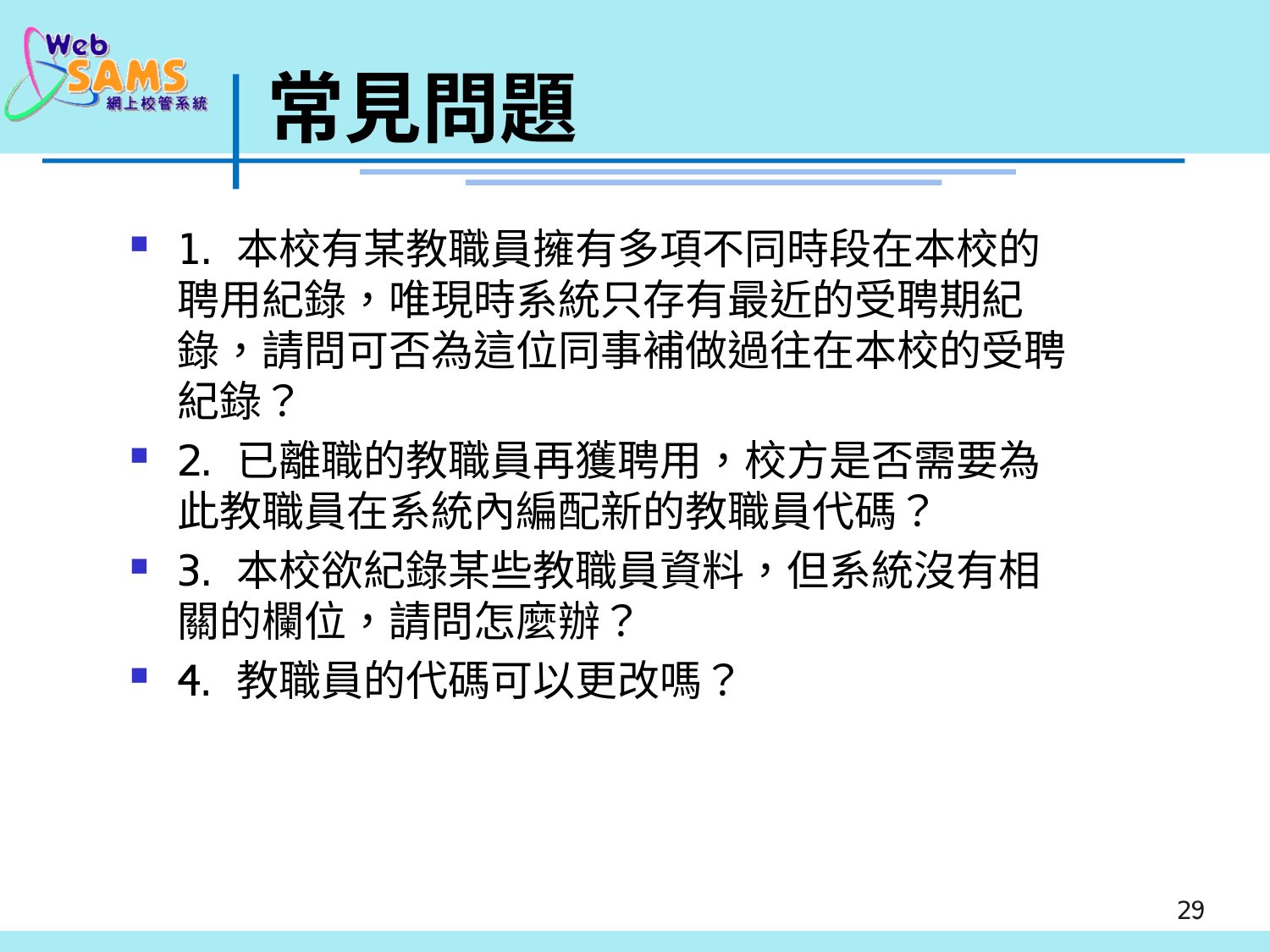

# 常見問題
1. 本校有某教職員擁有多項不同時段在本校的聘用紀錄，唯現時系統只存有最近的受聘期紀錄，請問可否為這位同事補做過往在本校的受聘紀錄？
2. 已離職的教職員再獲聘用，校方是否需要為此教職員在系統內編配新的教職員代碼？
3. 本校欲紀錄某些教職員資料，但系統沒有相關的欄位，請問怎麼辦？
4. 教職員的代碼可以更改嗎？
29